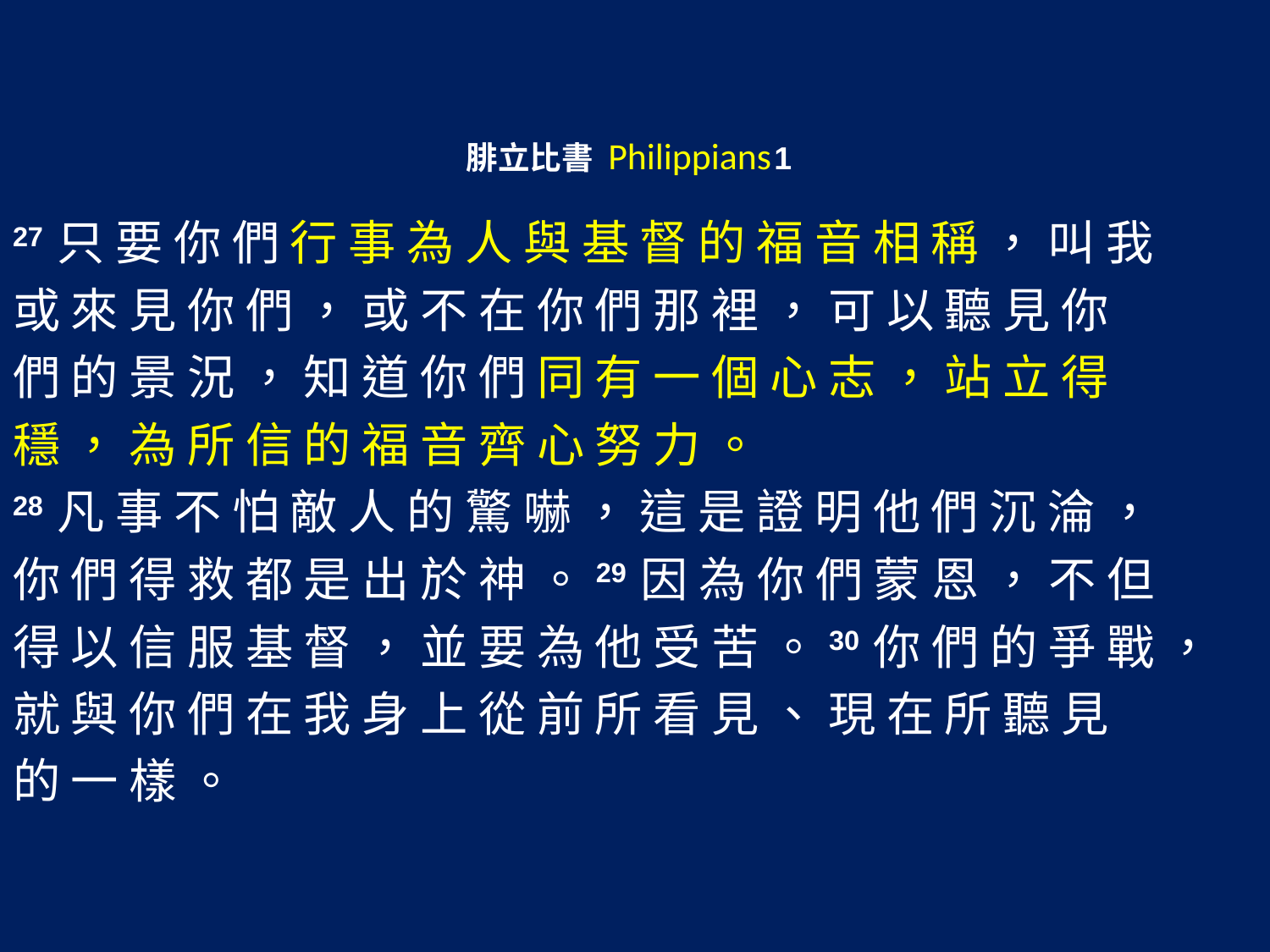

腓立比書 Philippians 1
27 只 要 你 們 行 事 為 人 與 基 督 的 福 音 相 稱 ， 叫 我
或 來 見 你 們 ， 或 不 在 你 們 那 裡 ， 可 以 聽 見 你
們 的 景 況 ， 知 道 你 們 同 有 一 個 心 志 ， 站 立 得
穩 ， 為 所 信 的 福 音 齊 心 努 力 。
28 凡 事 不 怕 敵 人 的 驚 嚇 ， 這 是 證 明 他 們 沉 淪 ，
你 們 得 救 都 是 出 於 神 。29 因 為 你 們 蒙 恩 ， 不 但
得 以 信 服 基 督 ， 並 要 為 他 受 苦 。30 你 們 的 爭 戰 ，
就 與 你 們 在 我 身 上 從 前 所 看 見 、 現 在 所 聽 見
的 一 樣 。